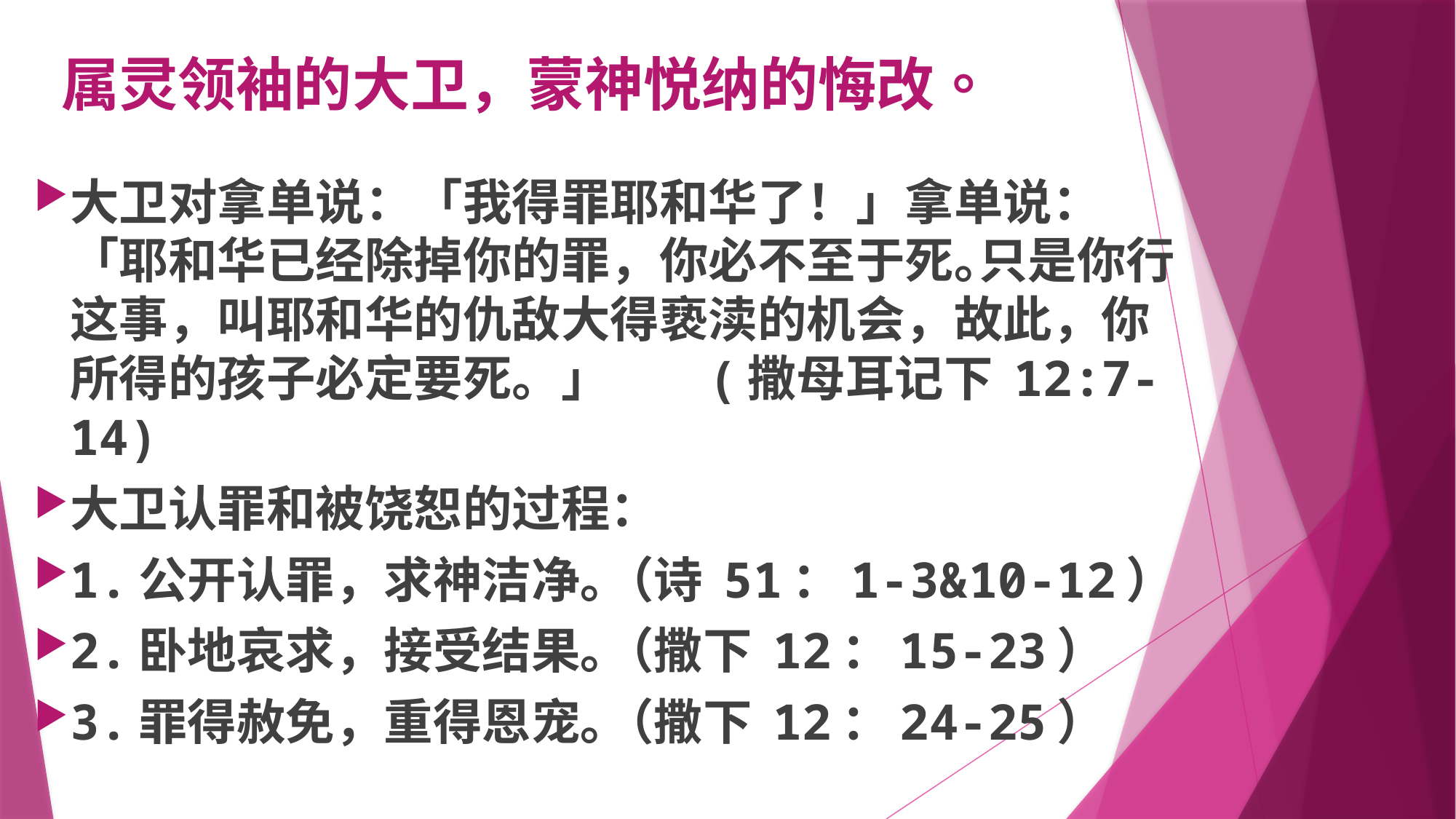

# 属灵领袖的大卫，蒙神悦纳的悔改。
大卫对拿单说：「我得罪耶和华了！」拿单说：「耶和华已经除掉你的罪，你必不至于死｡只是你行这事，叫耶和华的仇敌大得亵渎的机会，故此，你所得的孩子必定要死。」        (撒母耳记下 12:7-14)
大卫认罪和被饶恕的过程：
1.公开认罪，求神洁净｡（诗 51：1-3&10-12）
2.卧地哀求，接受结果｡（撒下 12：15-23）
3.罪得赦免，重得恩宠｡（撒下 12：24-25）